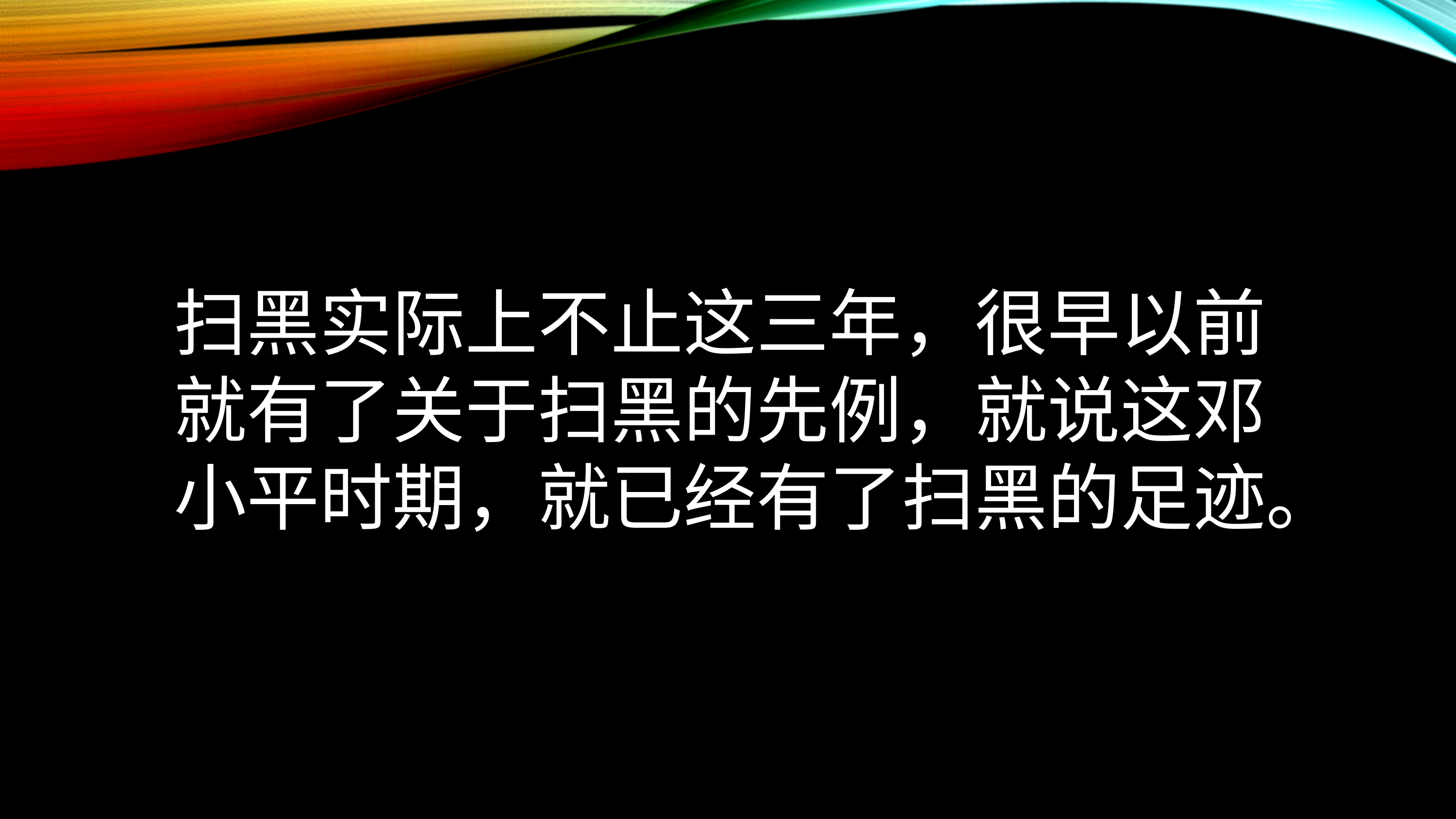

扫黑实际上不止这三年，很早以前就有了关于扫黑的先例，就说这邓小平时期，就已经有了扫黑的足迹。